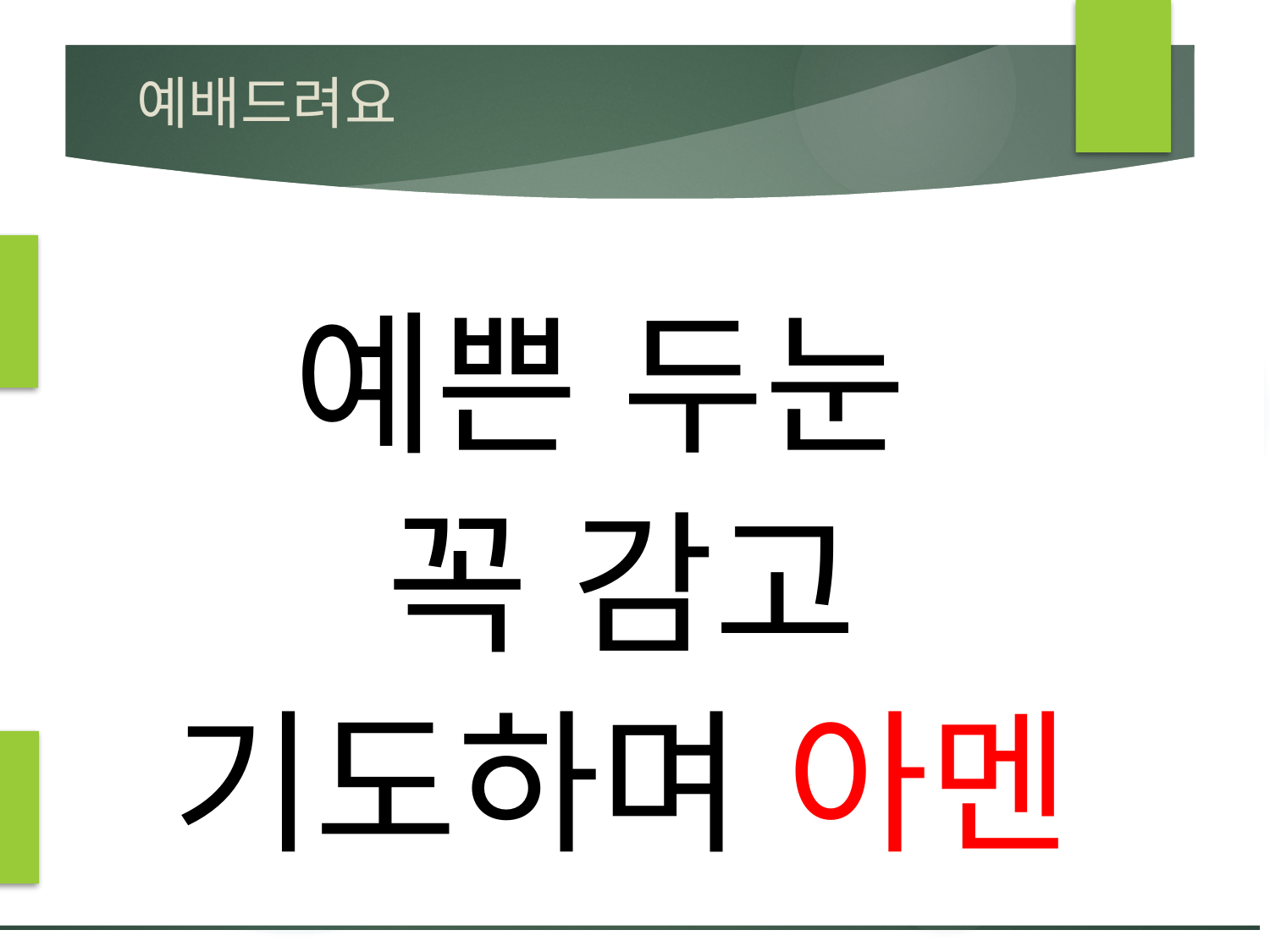

# 예배드려요
예쁜 두눈
꼭 감고
기도하며 아멘